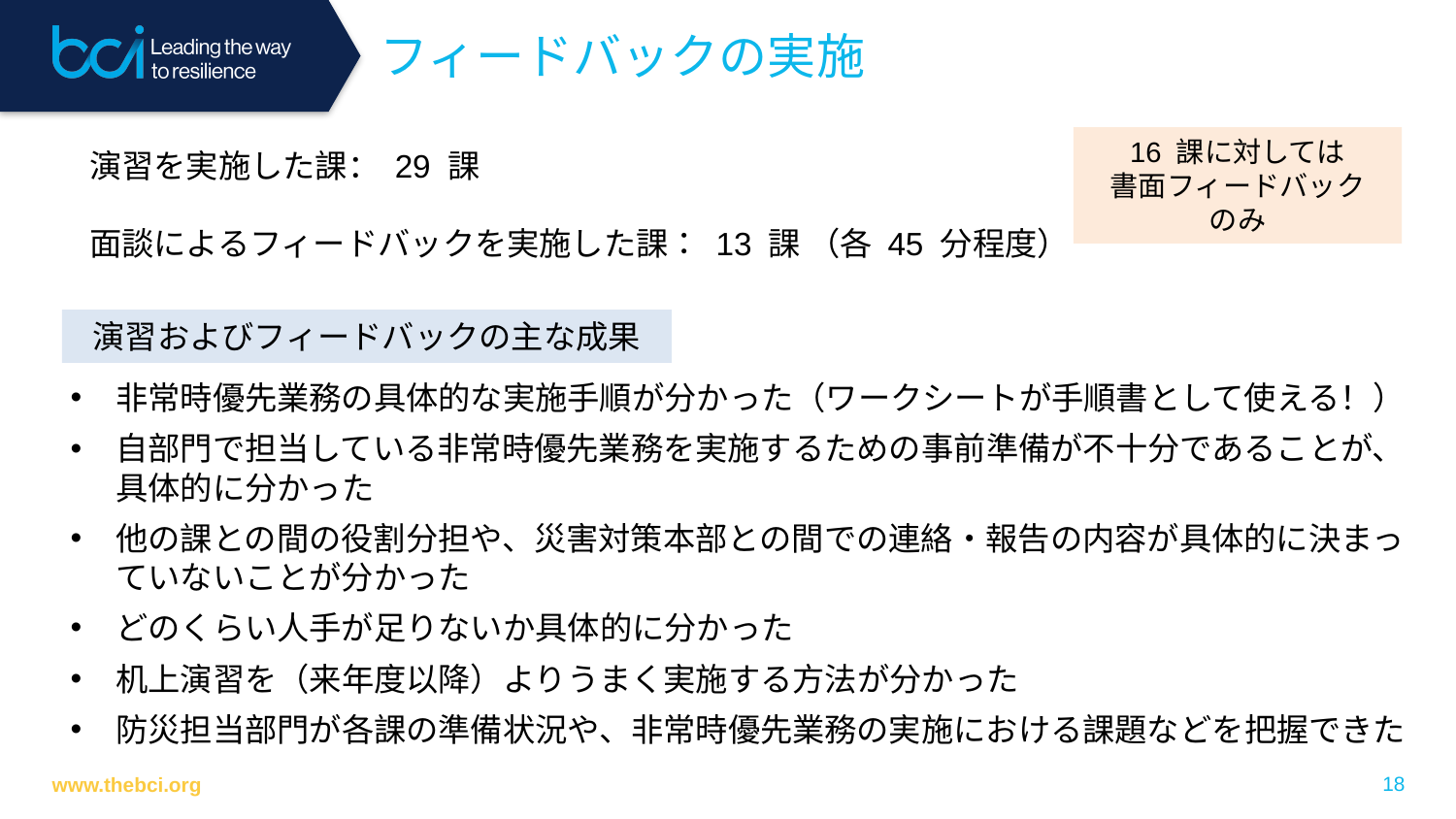

フィードバックの実施
16 課に対しては
書面フィードバック
のみ
演習を実施した課： 29 課

面談によるフィードバックを実施した課： 13 課 （各 45 分程度）
演習およびフィードバックの主な成果
非常時優先業務の具体的な実施手順が分かった（ワークシートが手順書として使える！）
自部門で担当している非常時優先業務を実施するための事前準備が不十分であることが、具体的に分かった
他の課との間の役割分担や、災害対策本部との間での連絡・報告の内容が具体的に決まっていないことが分かった
どのくらい人手が足りないか具体的に分かった
机上演習を（来年度以降）よりうまく実施する方法が分かった
防災担当部門が各課の準備状況や、非常時優先業務の実施における課題などを把握できた